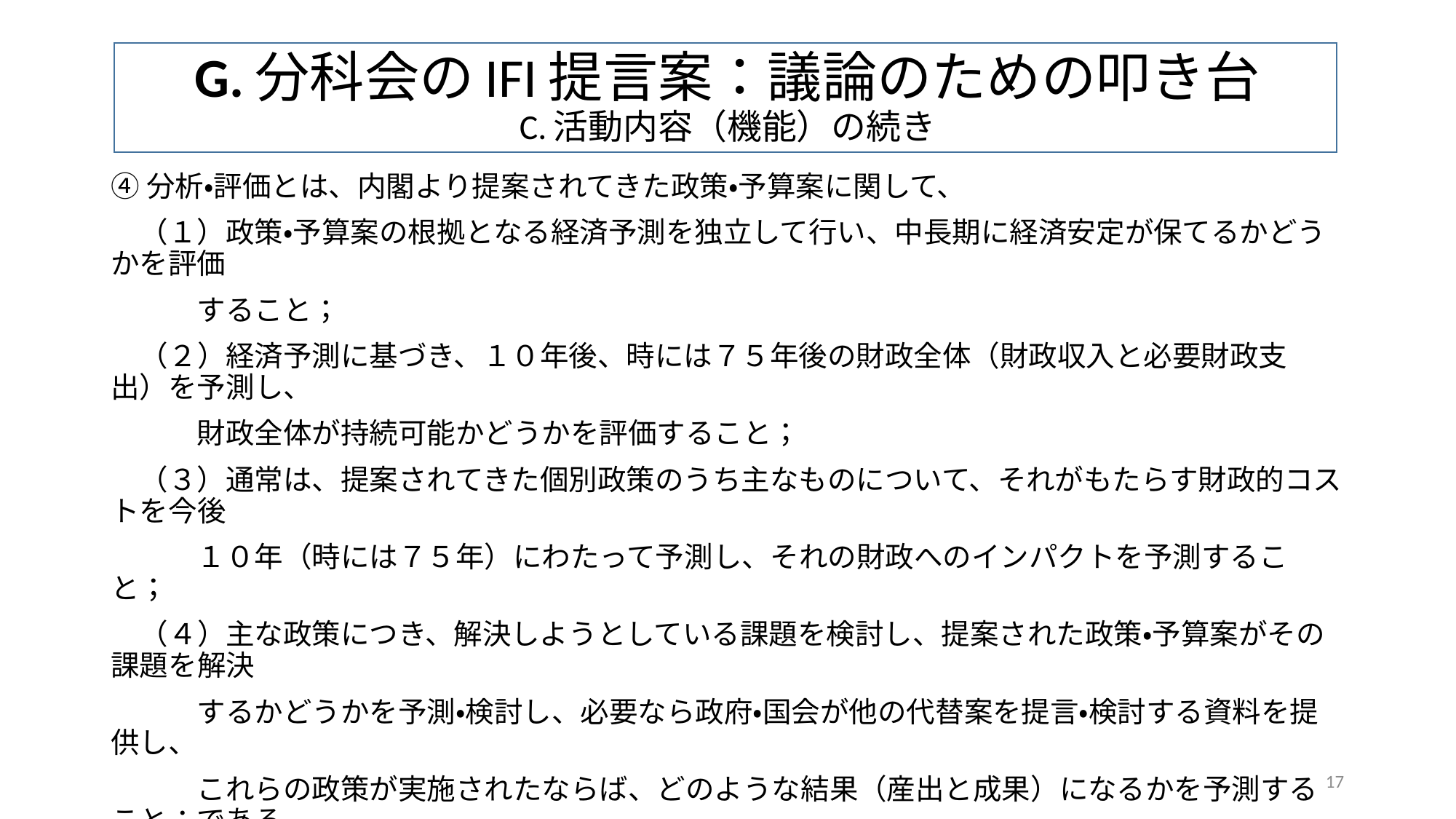

# G.分科会のIFI提言案：議論のための叩き台 C.活動内容（機能）の続き
④分析・評価とは、内閣より提案されてきた政策・予算案に関して、
　（１）政策・予算案の根拠となる経済予測を独立して行い、中長期に経済安定が保てるかどうかを評価
　　　すること；
　（２）経済予測に基づき、１０年後、時には７５年後の財政全体（財政収入と必要財政支出）を予測し、
　　　財政全体が持続可能かどうかを評価すること；
　（３）通常は、提案されてきた個別政策のうち主なものについて、それがもたらす財政的コストを今後
　　　１０年（時には７５年）にわたって予測し、それの財政へのインパクトを予測すること；
　（４）主な政策につき、解決しようとしている課題を検討し、提案された政策・予算案がその課題を解決
　　　するかどうかを予測・検討し、必要なら政府・国会が他の代替案を提言・検討する資料を提供し、
　　　これらの政策が実施されたならば、どのような結果（産出と成果）になるかを予測すること；である。
　（５）分析・評価の主な方法は、ベースライン予測（政策・予算案がなく、現状の政策が継続した場合に
　　　何が起こるかの将来予測）をし、次に提案された政策・予算案が実施された場合に何が起こるかを
　　　将来予測し、その差を比較し、経済の安定性と財政の持続可能性を評価することである。
17